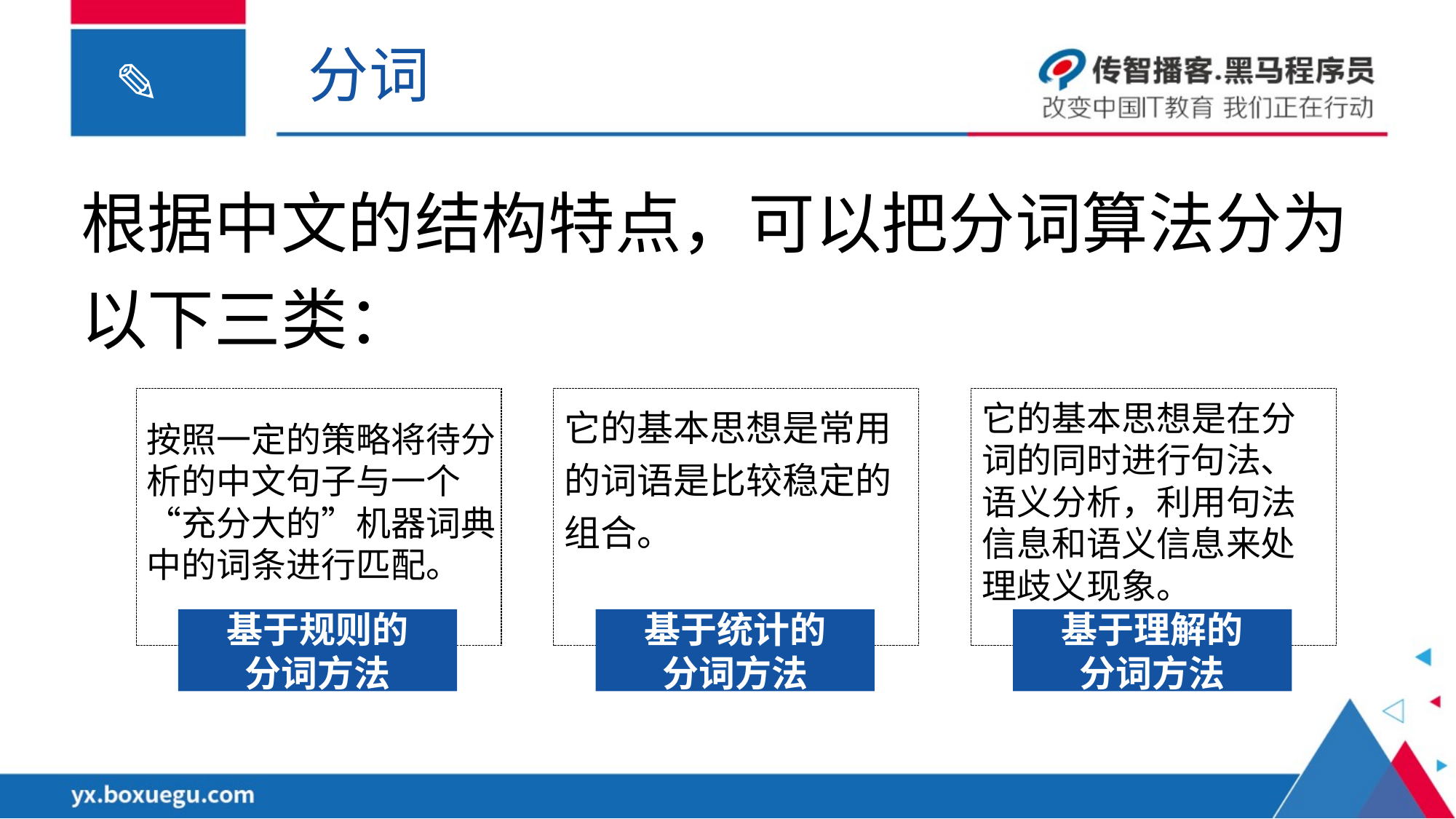

分词
根据中文的结构特点，可以把分词算法分为以下三类：

按照一定的策略将待分析的中文句子与一个“充分大的”机器词典中的词条进行匹配。
基于规则的
分词方法

它的基本思想是常用的词语是比较稳定的组合。
基于统计的
分词方法

它的基本思想是在分词的同时进行句法、语义分析，利用句法信息和语义信息来处理歧义现象。
基于理解的
分词方法